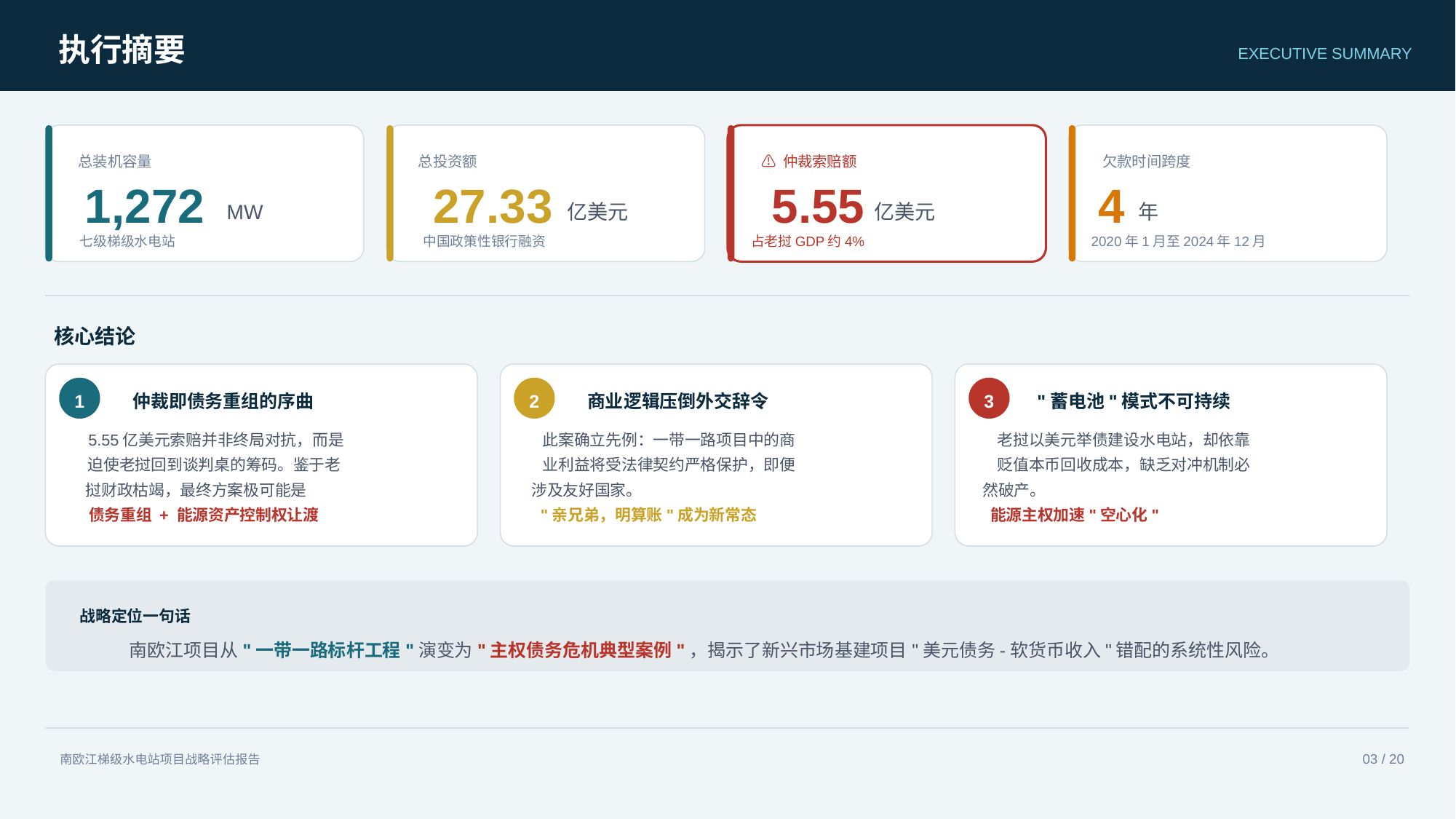

执行摘要
EXECUTIVE SUMMARY

总装机容量
1,272
MW
七级梯级水电站

总投资额
27.33
亿美元
中国政策性银行融资

⚠️ 仲裁索赔额
5.55
亿美元
占老挝GDP约4%

欠款时间跨度
4
年
2020年1月至2024年12月

核心结论

1
仲裁即债务重组的序曲
5.55亿美元索赔并非终局对抗，而是
迫使老挝回到谈判桌的筹码。鉴于老
挝财政枯竭，最终方案极可能是
债务重组 + 能源资产控制权让渡

2
商业逻辑压倒外交辞令
此案确立先例：一带一路项目中的商
业利益将受法律契约严格保护，即便
涉及友好国家。
"亲兄弟，明算账"成为新常态

3
"蓄电池"模式不可持续
老挝以美元举债建设水电站，却依靠
贬值本币回收成本，缺乏对冲机制必
然破产。
能源主权加速"空心化"

战略定位一句话
南欧江项目从"一带一路标杆工程"演变为"主权债务危机典型案例"，揭示了新兴市场基建项目"美元债务-软货币收入"错配的系统性风险。

03 / 20
南欧江梯级水电站项目战略评估报告